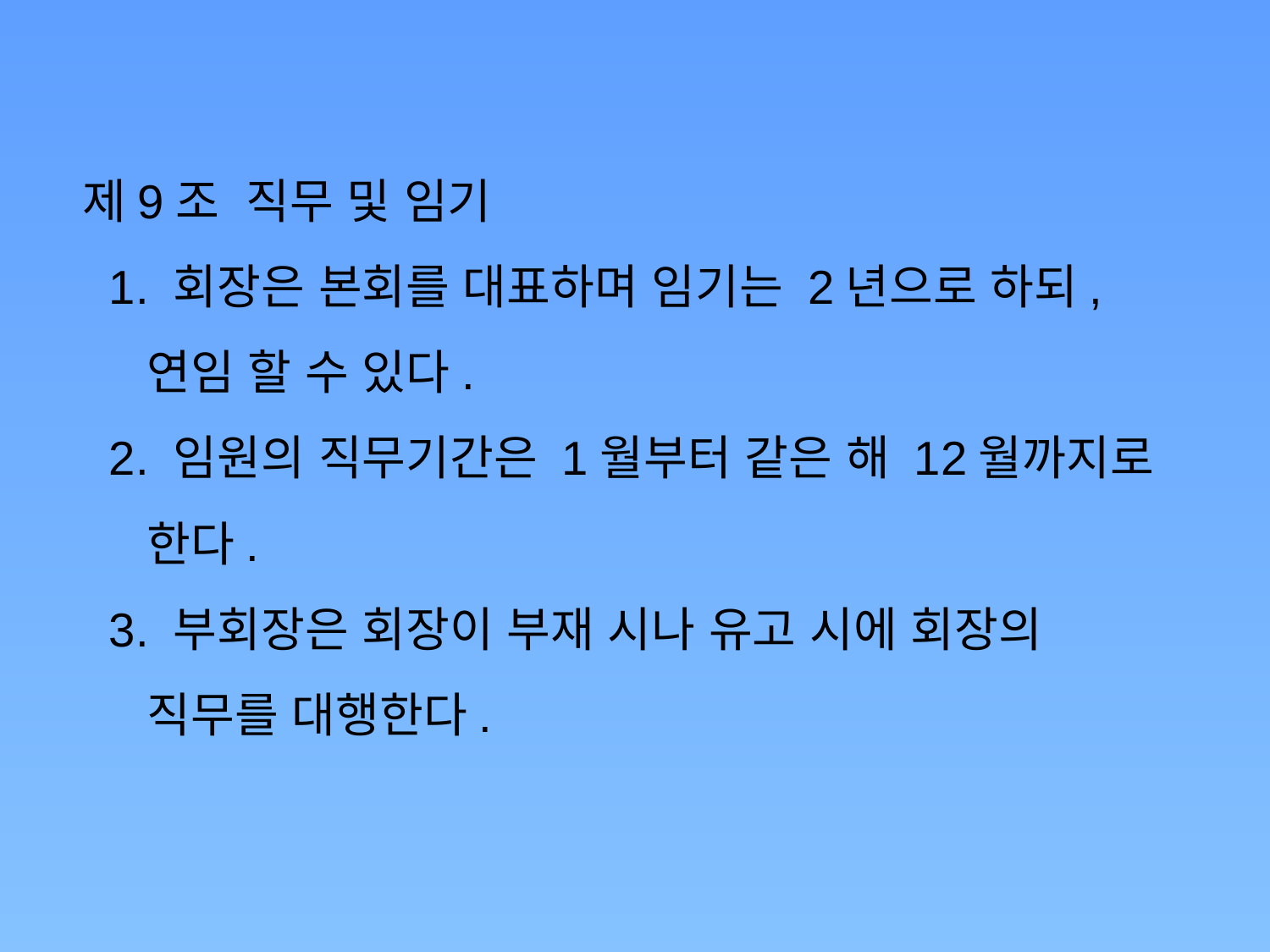

제9조  직무 및 임기
  1. 회장은 본회를 대표하며 임기는 2년으로 하되,
    연임 할 수 있다.
  2. 임원의 직무기간은 1월부터 같은 해 12월까지로
    한다.
  3. 부회장은 회장이 부재 시나 유고 시에 회장의
    직무를 대행한다.